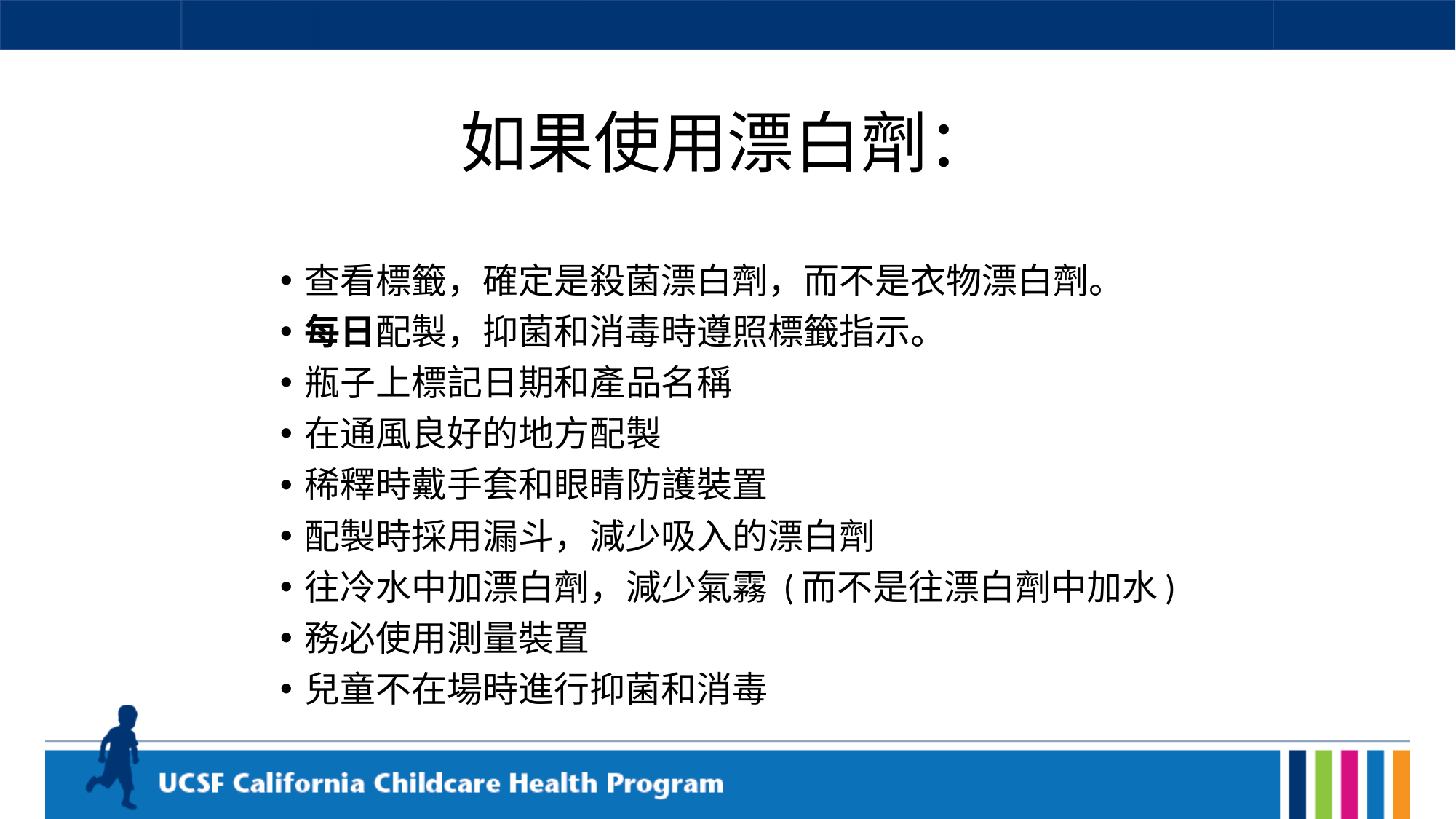

# 如果使用漂白劑：

查看標籤，確定是殺菌漂白劑，而不是衣物漂白劑。
每日配製，抑菌和消毒時遵照標籤指示。
瓶子上標記日期和產品名稱
在通風良好的地方配製
稀釋時戴手套和眼睛防護裝置
配製時採用漏斗，減少吸入的漂白劑
往冷水中加漂白劑，減少氣霧 (而不是往漂白劑中加水)
務必使用測量裝置
兒童不在場時進行抑菌和消毒